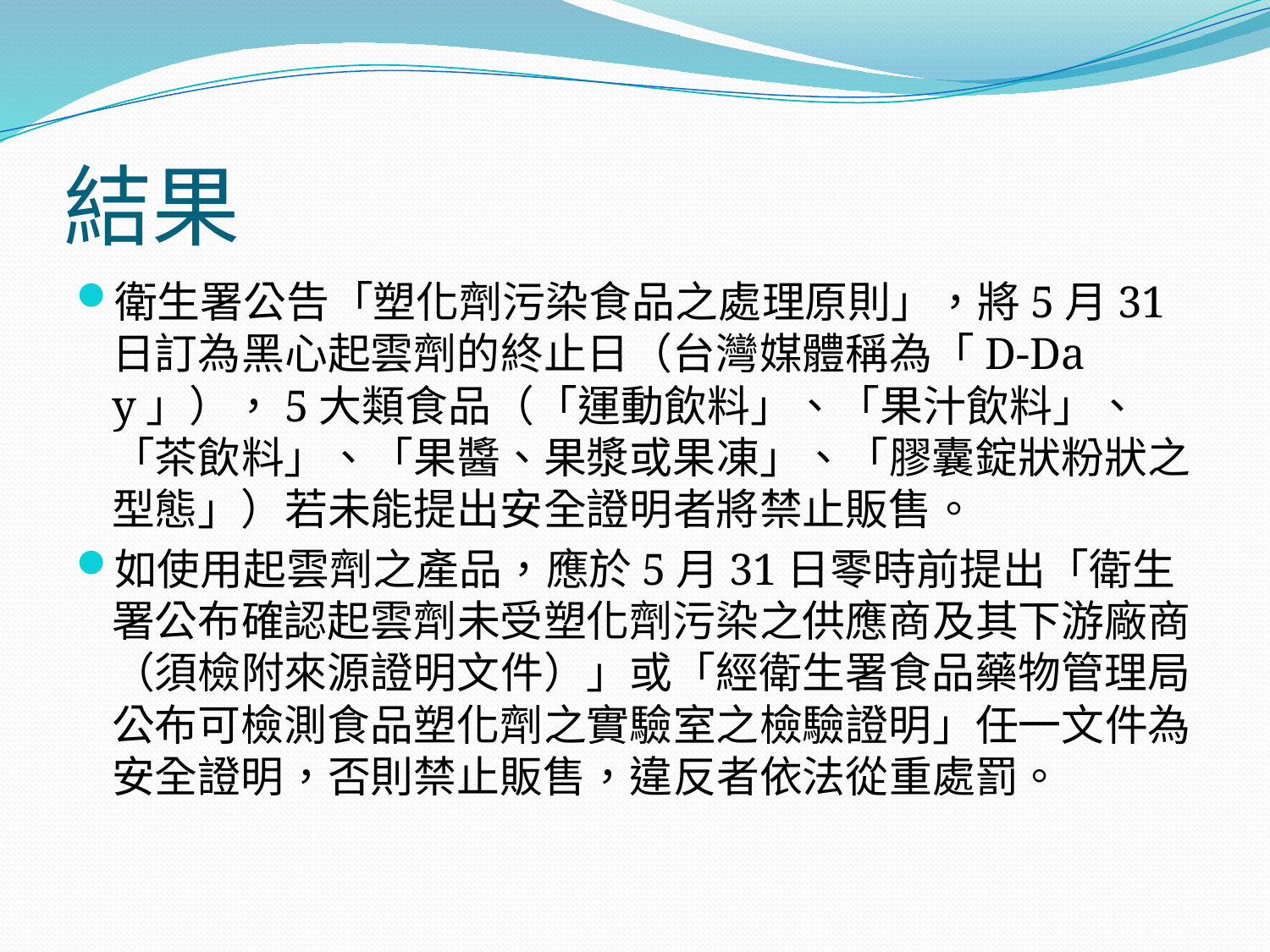

# 結果
衛生署公告「塑化劑污染食品之處理原則」，將5月31日訂為黑心起雲劑的終止日（台灣媒體稱為「D-Day」），5大類食品（「運動飲料」、「果汁飲料」、「茶飲料」、「果醬、果漿或果凍」、「膠囊錠狀粉狀之型態」）若未能提出安全證明者將禁止販售。
如使用起雲劑之產品，應於5月31日零時前提出「衛生署公布確認起雲劑未受塑化劑污染之供應商及其下游廠商（須檢附來源證明文件）」或「經衛生署食品藥物管理局公布可檢測食品塑化劑之實驗室之檢驗證明」任一文件為安全證明，否則禁止販售，違反者依法從重處罰。